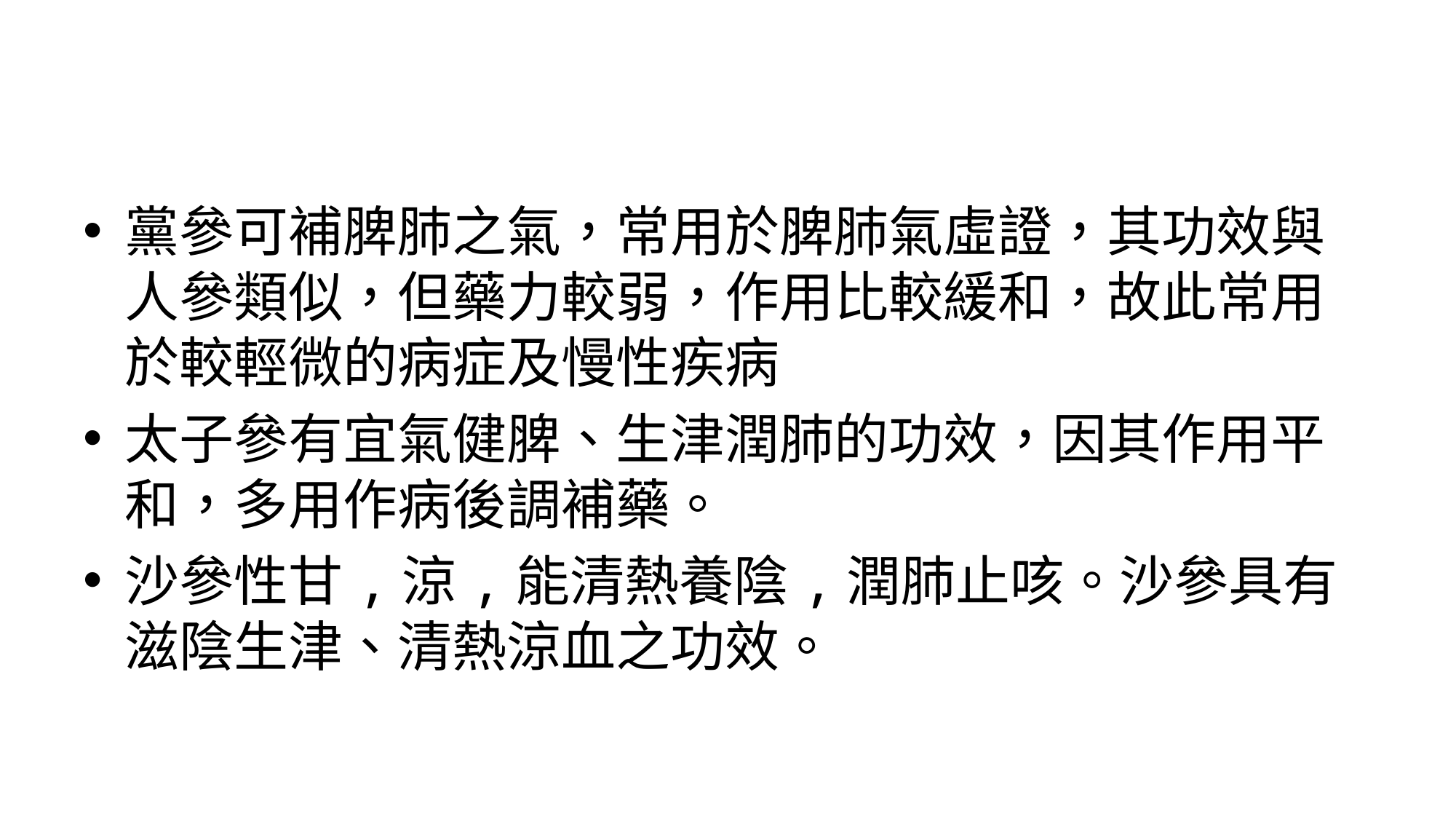

#
黨參可補脾肺之氣，常用於脾肺氣虛證，其功效與人參類似，但藥力較弱，作用比較緩和，故此常用於較輕微的病症及慢性疾病
太子參有宜氣健脾、生津潤肺的功效，因其作用平和，多用作病後調補藥。
沙參性甘,涼,能清熱養陰,潤肺止咳。沙參具有滋陰生津、清熱涼血之功效。